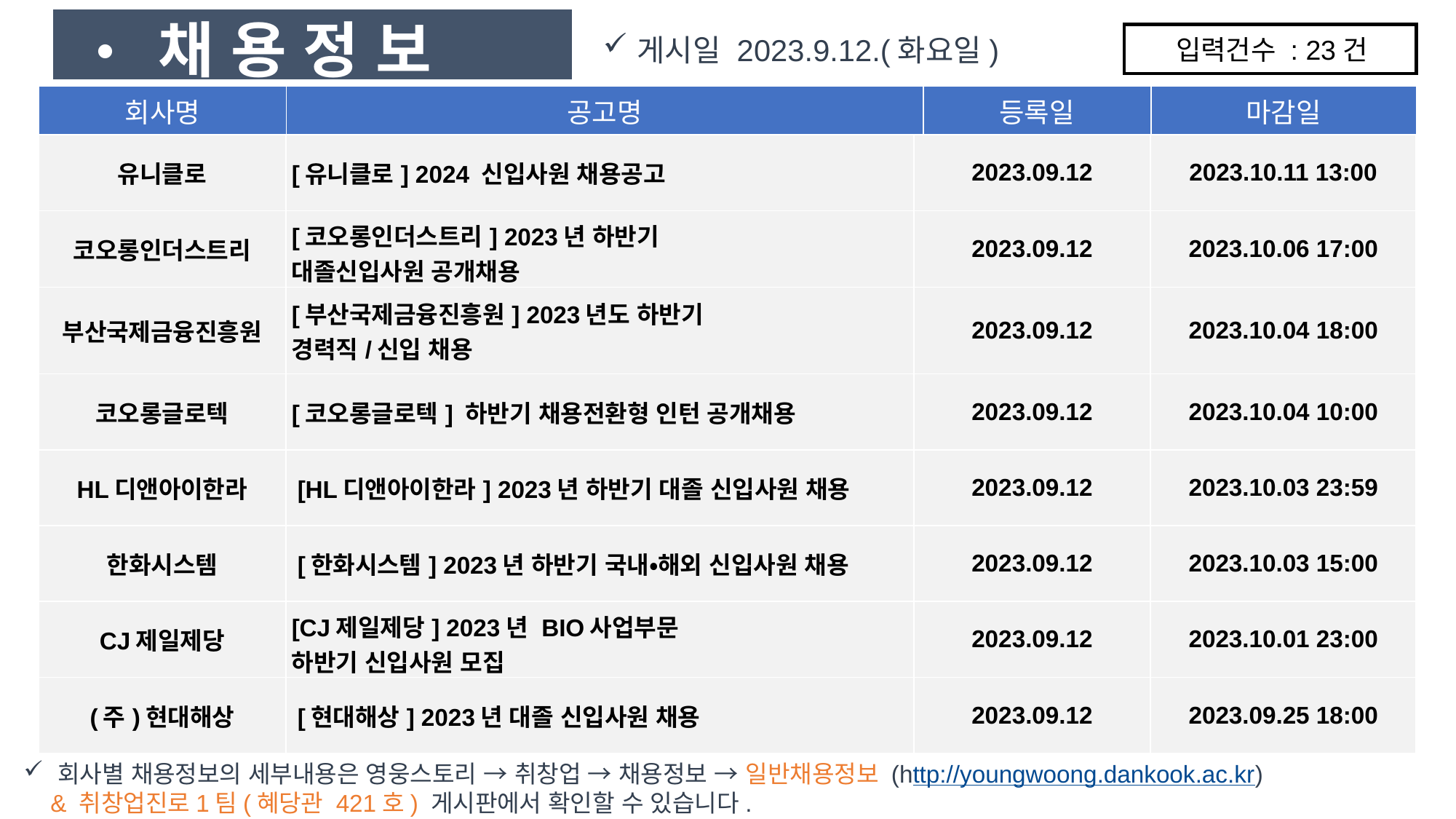

• 채 용 정 보

게시일 2023.9.12.(화요일)
입력건수 : 23건
| 회사명 | 공고명 | 등록일 | 마감일 |
| --- | --- | --- | --- |

| 유니클로 | [유니클로] 2024 신입사원 채용공고 | 2023.09.12 | 2023.10.11 13:00 |
| --- | --- | --- | --- |
| 코오롱인더스트리 | [코오롱인더스트리] 2023년 하반기 대졸신입사원 공개채용 | 2023.09.12 | 2023.10.06 17:00 |
| 부산국제금융진흥원 | [부산국제금융진흥원] 2023년도 하반기 경력직/신입 채용 | 2023.09.12 | 2023.10.04 18:00 |
| 코오롱글로텍 | [코오롱글로텍] 하반기 채용전환형 인턴 공개채용 | 2023.09.12 | 2023.10.04 10:00 |
| HL디앤아이한라 | [HL디앤아이한라] 2023년 하반기 대졸 신입사원 채용 | 2023.09.12 | 2023.10.03 23:59 |
| 한화시스템 | [한화시스템] 2023년 하반기 국내•해외 신입사원 채용 | 2023.09.12 | 2023.10.03 15:00 |
| CJ제일제당 | [CJ제일제당] 2023년 BIO사업부문 하반기 신입사원 모집 | 2023.09.12 | 2023.10.01 23:00 |
| (주)현대해상 | [현대해상] 2023년 대졸 신입사원 채용 | 2023.09.12 | 2023.09.25 18:00 |

회사별 채용정보의 세부내용은 영웅스토리 → 취창업 → 채용정보 → 일반채용정보 (http://youngwoong.dankook.ac.kr)
    & 취창업진로1팀(혜당관 421호) 게시판에서 확인할 수 있습니다.